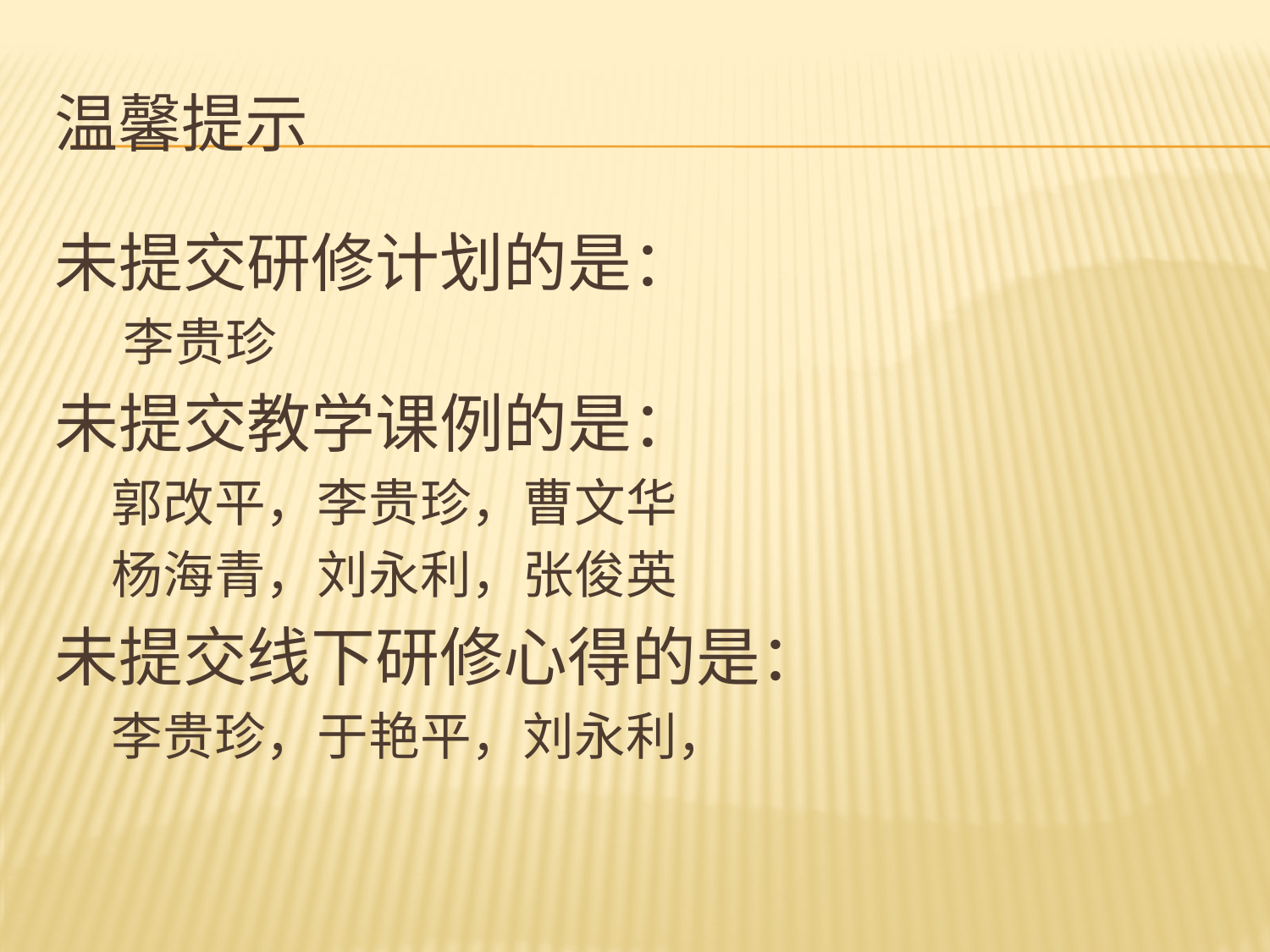

# 温馨提示
未提交研修计划的是：
     李贵珍
未提交教学课例的是：
    郭改平，李贵珍，曹文华
    杨海青，刘永利，张俊英
未提交线下研修心得的是：
    李贵珍，于艳平，刘永利，